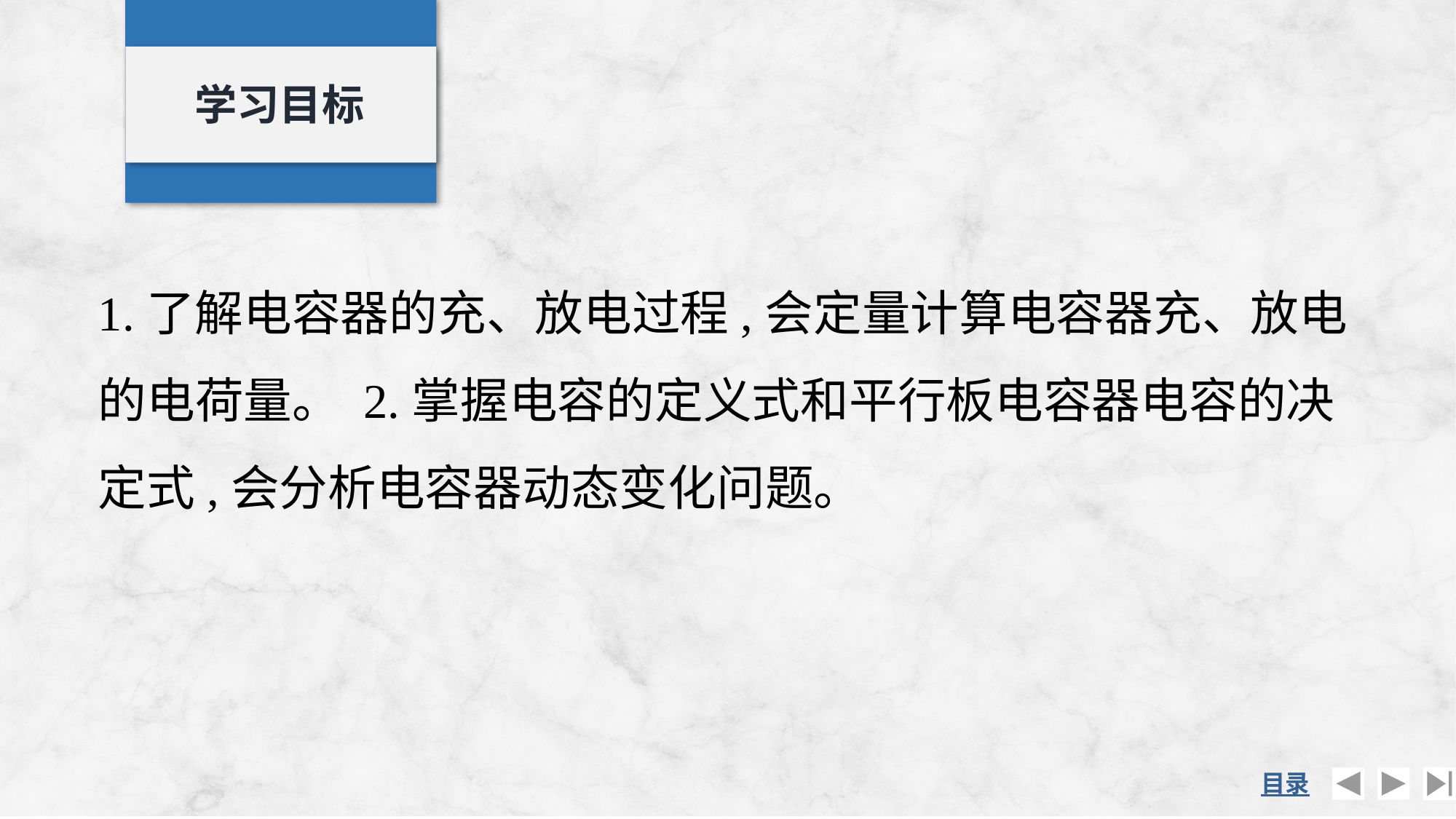

学习目标
1.了解电容器的充、放电过程,会定量计算电容器充、放电的电荷量。 2.掌握电容的定义式和平行板电容器电容的决定式,会分析电容器动态变化问题。